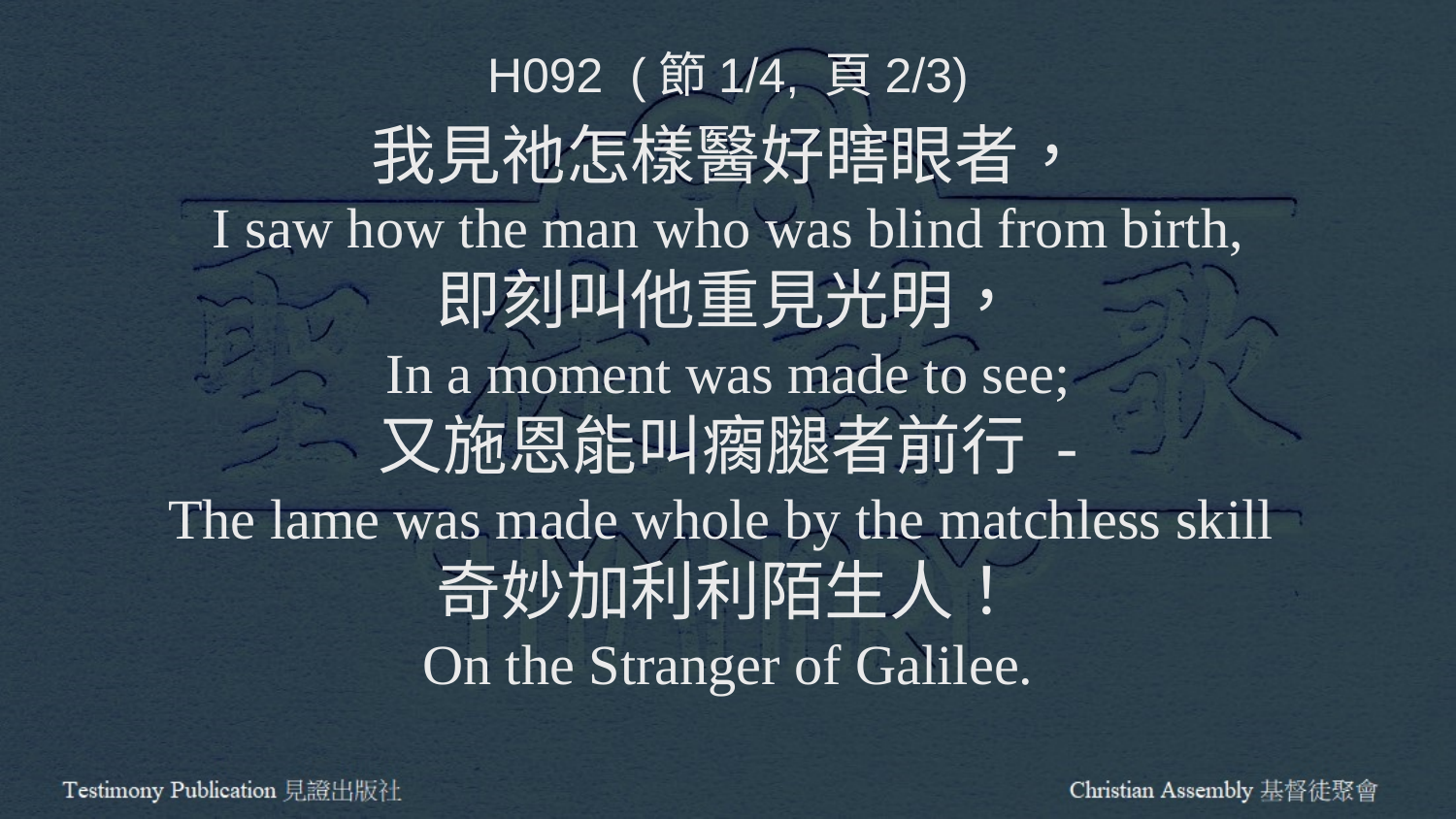

H092  (節1/4, 頁2/3)
我見祂怎樣醫好瞎眼者，
I saw how the man who was blind from birth,
即刻叫他重見光明，
In a moment was made to see;
又施恩能叫瘸腿者前行 -
The lame was made whole by the matchless skill
奇妙加利利陌生人！
On the Stranger of Galilee.